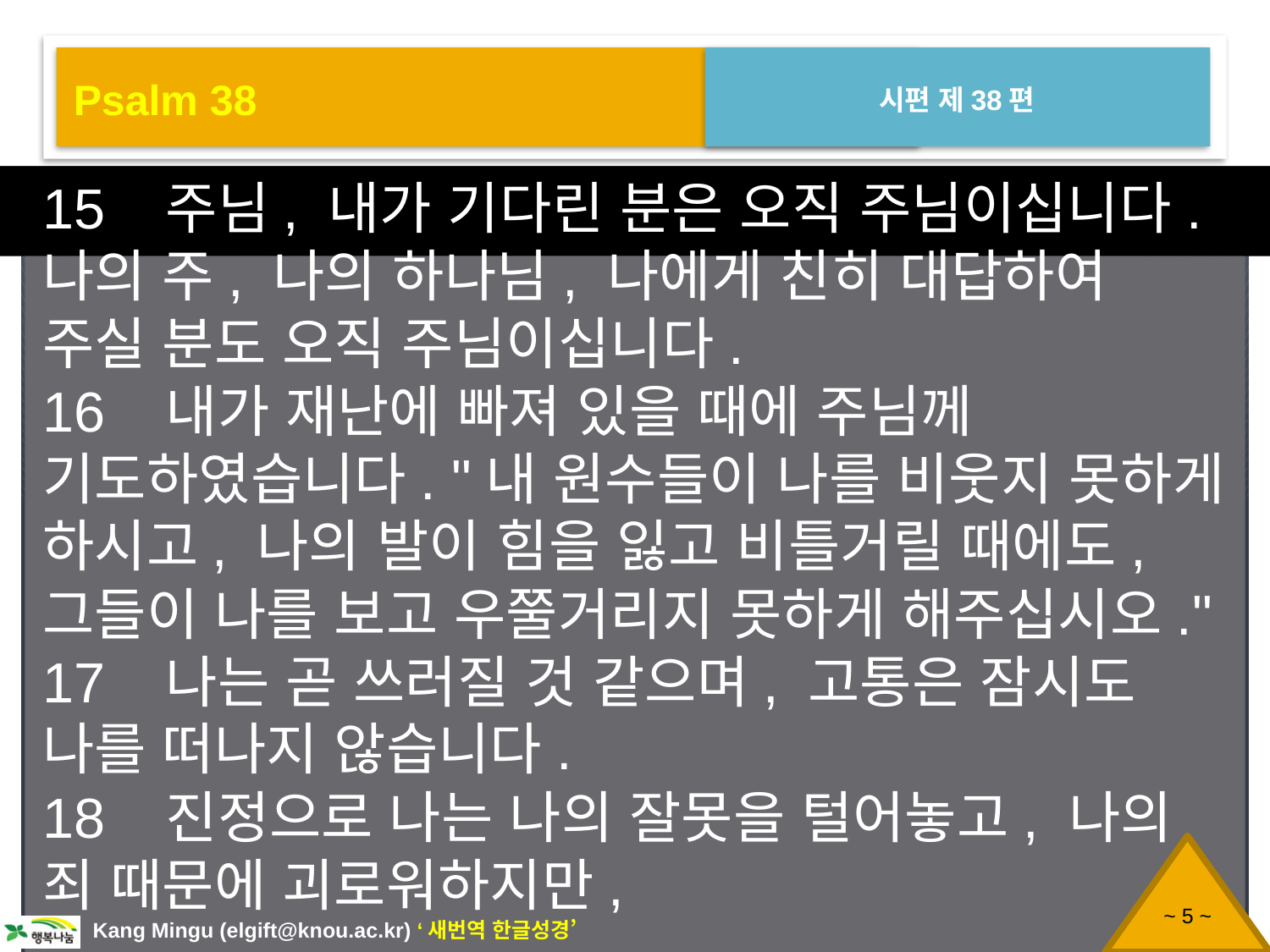

Psalm 38
시편 제38편
15   주님, 내가 기다린 분은 오직 주님이십니다. 나의 주, 나의 하나님, 나에게 친히 대답하여 주실 분도 오직 주님이십니다.
16   내가 재난에 빠져 있을 때에 주님께 기도하였습니다. "내 원수들이 나를 비웃지 못하게 하시고, 나의 발이 힘을 잃고 비틀거릴 때에도, 그들이 나를 보고 우쭐거리지 못하게 해주십시오."
17   나는 곧 쓰러질 것 같으며, 고통은 잠시도 나를 떠나지 않습니다.
18   진정으로 나는 나의 잘못을 털어놓고, 나의 죄 때문에 괴로워하지만,